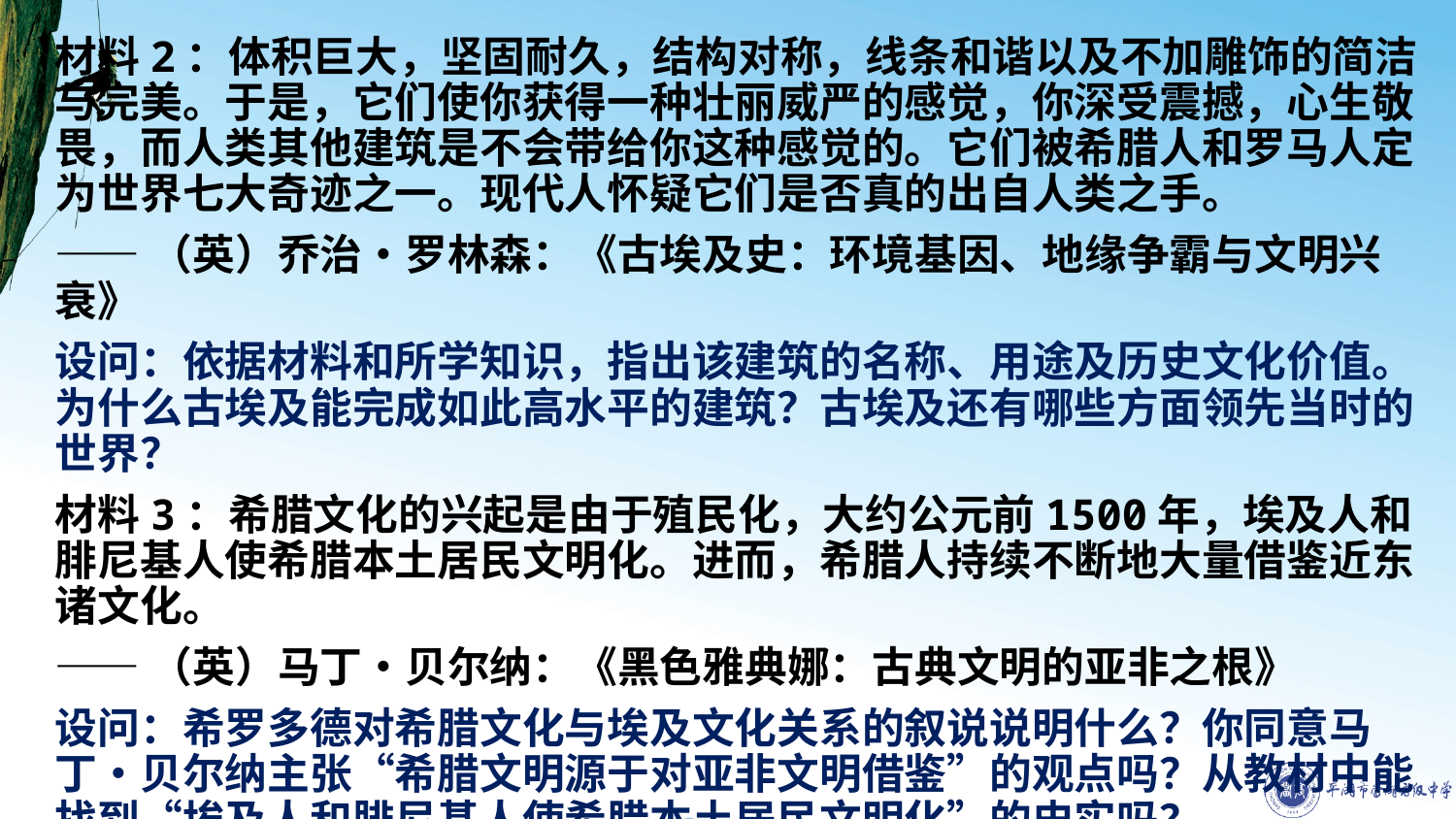

材料2：体积巨大，坚固耐久，结构对称，线条和谐以及不加雕饰的简洁与完美。于是，它们使你获得一种壮丽威严的感觉，你深受震撼，心生敬畏，而人类其他建筑是不会带给你这种感觉的。它们被希腊人和罗马人定为世界七大奇迹之一。现代人怀疑它们是否真的出自人类之手。
——（英）乔治•罗林森：《古埃及史：环境基因、地缘争霸与文明兴衰》
设问：依据材料和所学知识，指出该建筑的名称、用途及历史文化价值。为什么古埃及能完成如此高水平的建筑？古埃及还有哪些方面领先当时的世界？
材料3：希腊文化的兴起是由于殖民化，大约公元前1500年，埃及人和腓尼基人使希腊本土居民文明化。进而，希腊人持续不断地大量借鉴近东诸文化。
——（英）马丁•贝尔纳：《黑色雅典娜：古典文明的亚非之根》
设问：希罗多德对希腊文化与埃及文化关系的叙说说明什么？你同意马丁•贝尔纳主张“希腊文明源于对亚非文明借鉴”的观点吗？从教材中能找到“埃及人和腓尼基人使希腊本土居民文明化”的史实吗？